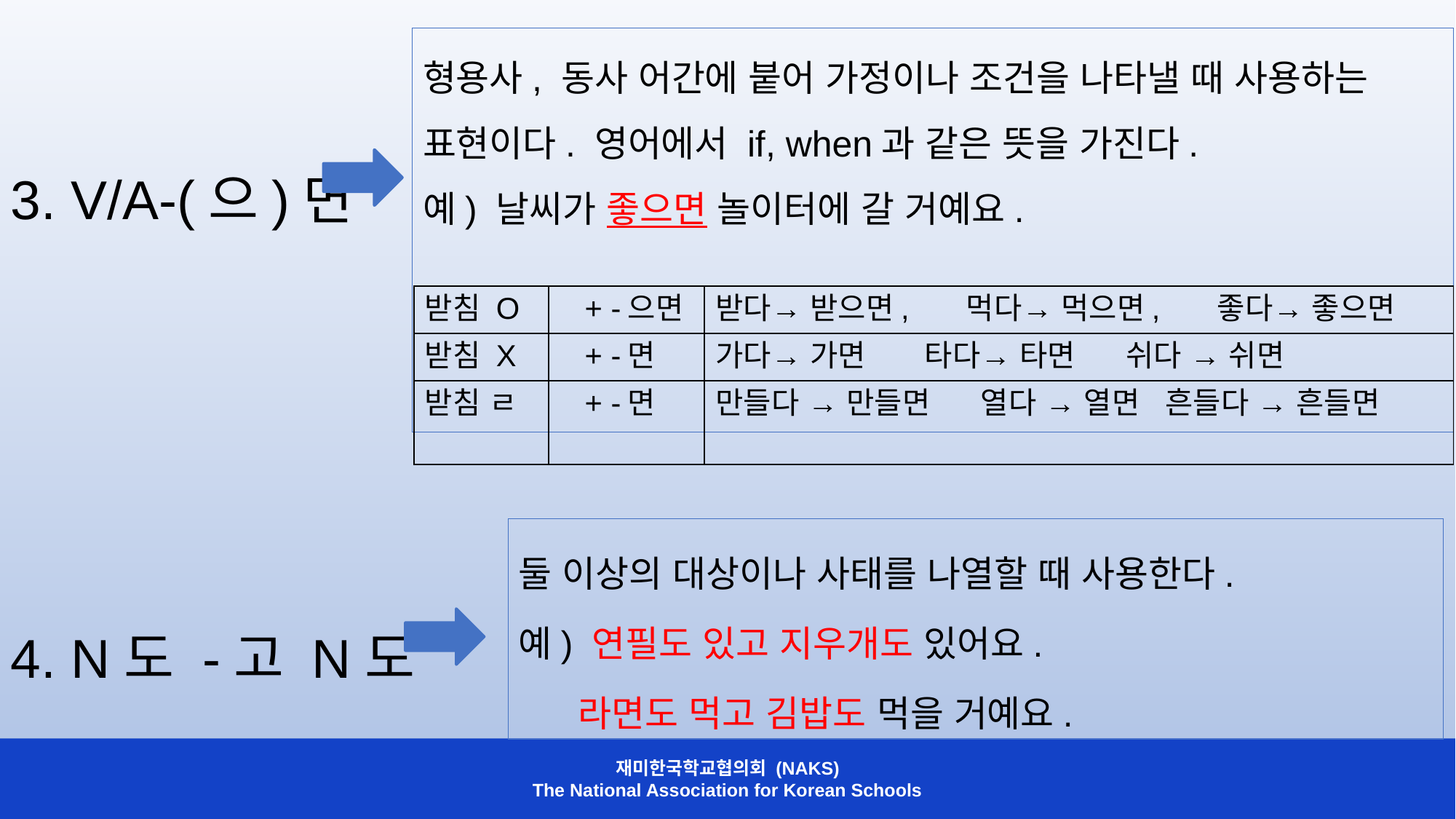

형용사, 동사 어간에 붙어 가정이나 조건을 나타낼 때 사용하는 표현이다. 영어에서 if, when과 같은 뜻을 가진다.
예) 날씨가 좋으면 놀이터에 갈 거예요.

3. V/A-(으)면

4. N도 -고 N도

| 받침 O | + -으면 | 받다→ 받으면, 먹다→ 먹으면, 좋다→ 좋으면 |
| --- | --- | --- |
| 받침 X | + -면 | 가다→ 가면 타다→ 타면 쉬다 → 쉬면 |
| 받침 ㄹ | + -면 | 만들다 → 만들면 열다 → 열면 흔들다 → 흔들면 |
둘 이상의 대상이나 사태를 나열할 때 사용한다.
예) 연필도 있고 지우개도 있어요.
     라면도 먹고 김밥도 먹을 거예요.

재미한국학교협의회 (NAKS)
The National Association for Korean Schools